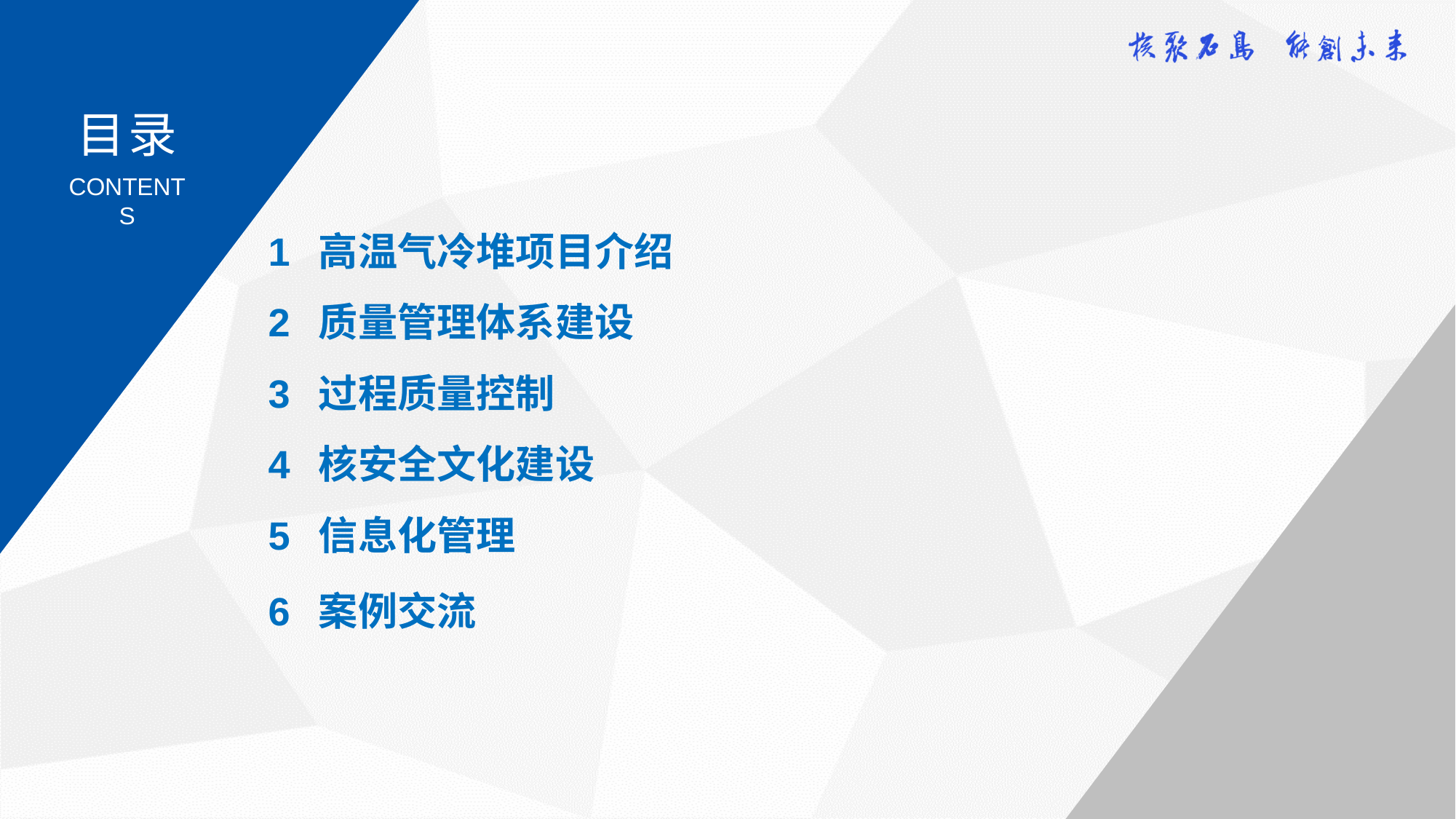

目录

  高温气冷堆项目介绍
  质量管理体系建设
  过程质量控制
  核安全文化建设
  信息化管理
  案例交流
CONTENTS